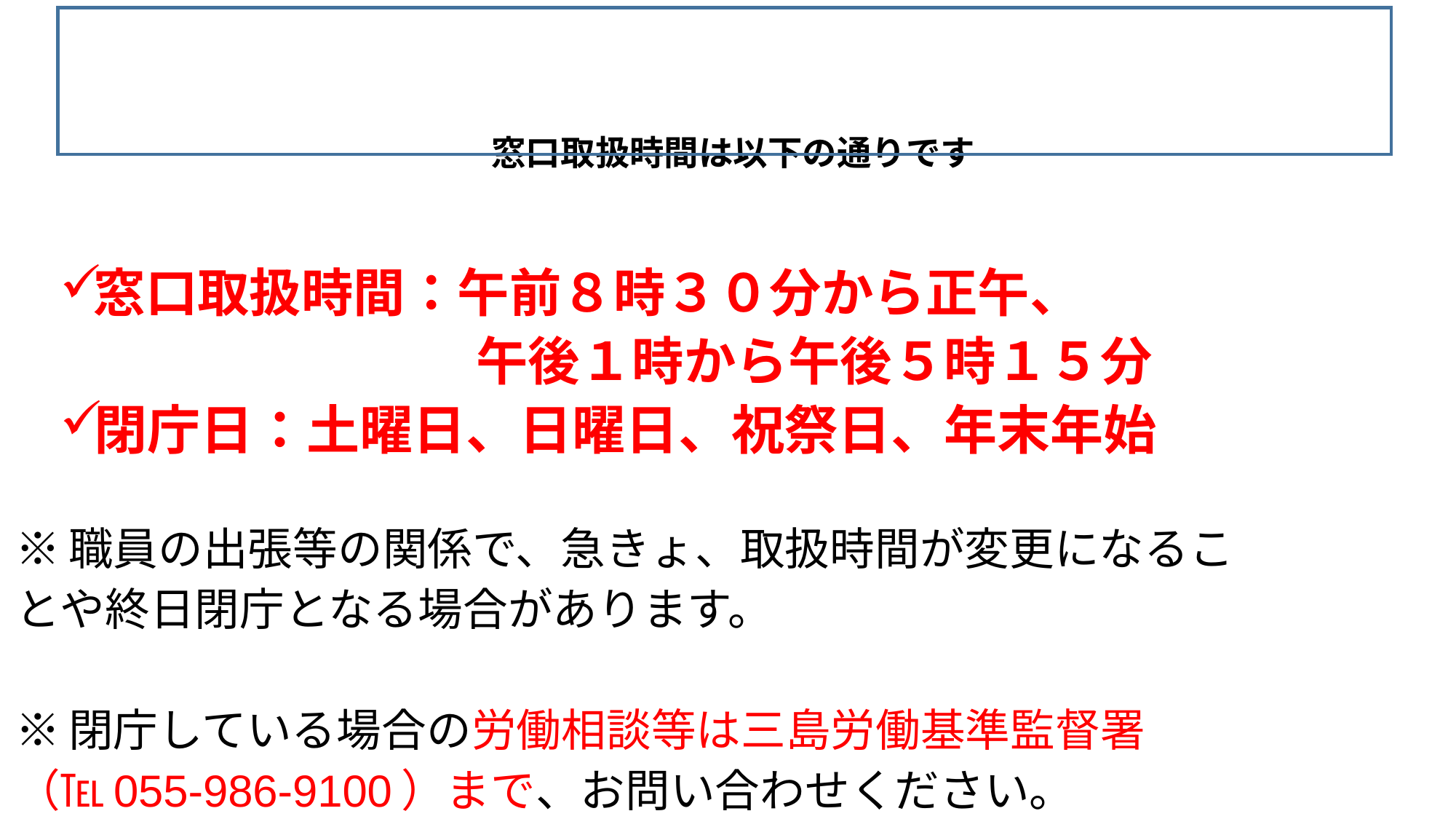

# 窓口取扱時間は以下の通りです

窓口取扱時間：午前８時３０分から正午、
　　　　　　　　午後１時から午後５時１５分
閉庁日：土曜日、日曜日、祝祭日、年末年始

※職員の出張等の関係で、急きょ、取扱時間が変更になるこ
とや終日閉庁となる場合があります。

※閉庁している場合の労働相談等は三島労働基準監督署
（℡055-986-9100）まで、お問い合わせください。